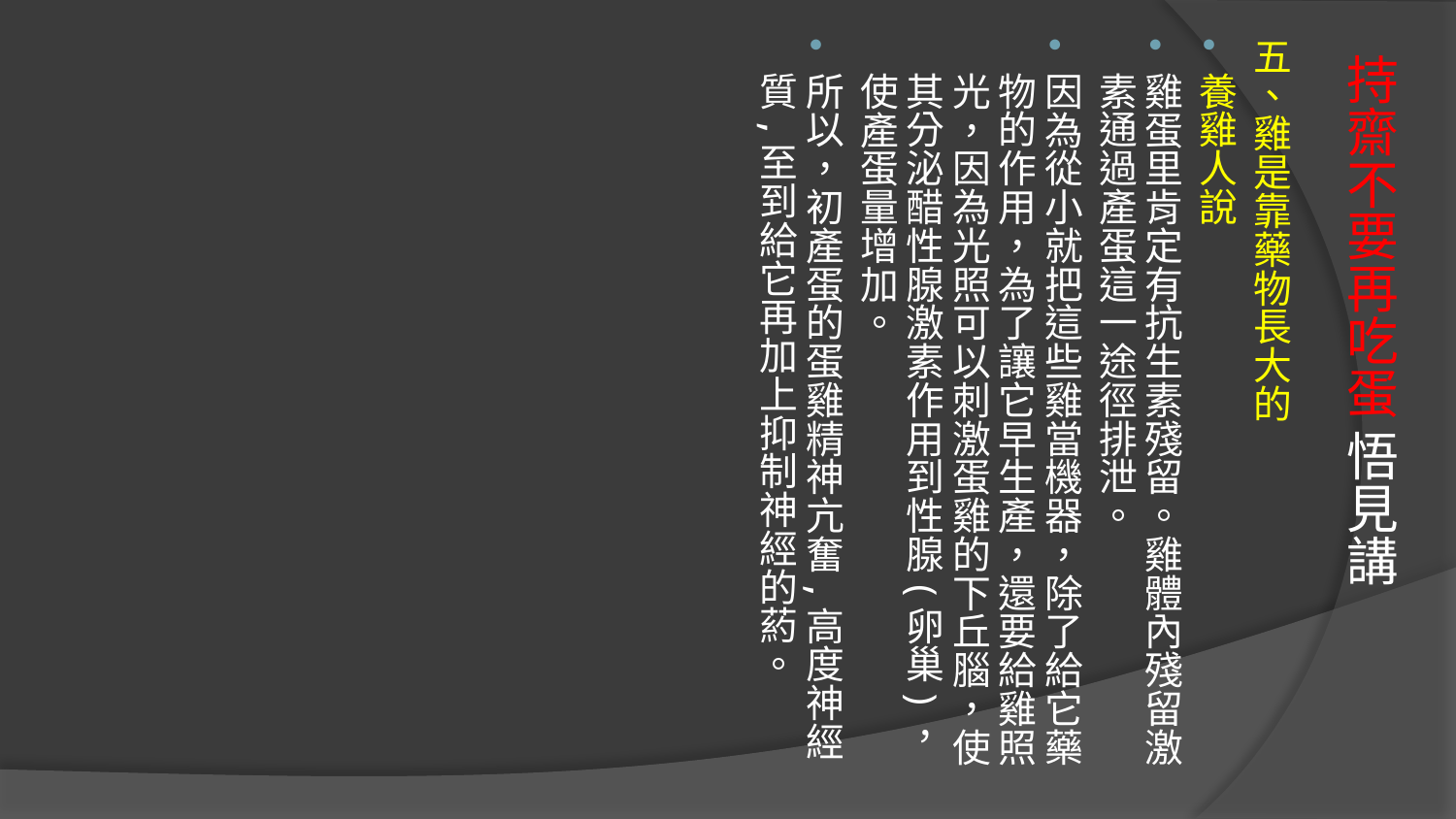

五、雞是靠藥物長大的
養雞人說
雞蛋里肯定有抗生素殘留。雞體內殘留激素通過產蛋這一途徑排泄。
因為從小就把這些雞當機器，除了給它藥物的作用，為了讓它早生產，還要給雞照光，因為光照可以刺激蛋雞的下丘腦，使其分泌醋性腺激素作用到性腺(卵巢)，使產蛋量增加。
所以，初產蛋的蛋雞精神亢奮,高度神經質,至到給它再加上抑制神經的葯。

# 持齋不要再吃蛋 悟見講